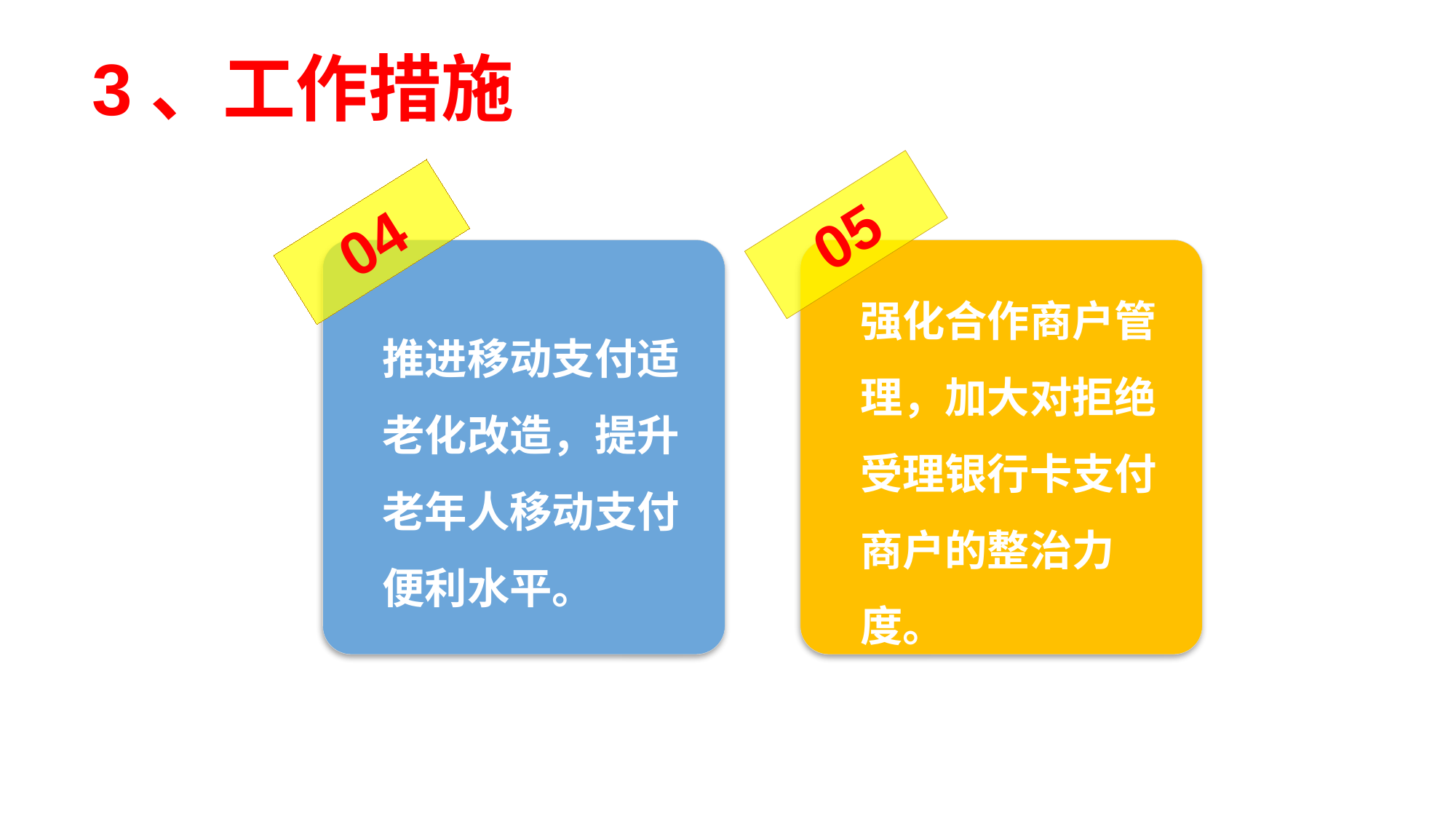

3、工作措施
05
04
推进移动支付适老化改造，提升老年人移动支付便利水平。
强化合作商户管理，加大对拒绝受理银行卡支付商户的整治力度。